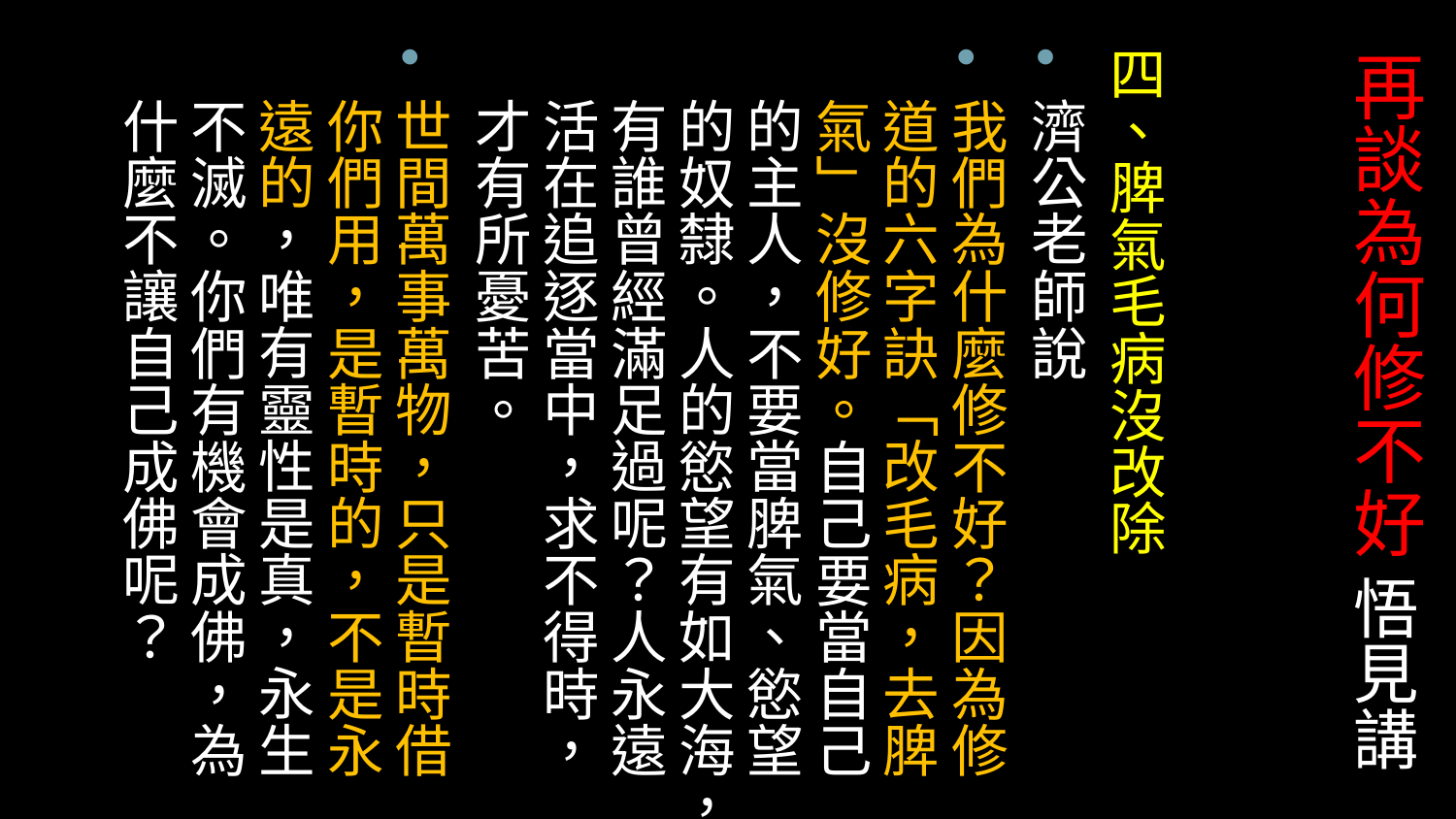

四、脾氣毛病沒改除
濟公老師說
我們為什麼修不好？因為修道的六字訣「改毛病，去脾氣」沒修好。自己要當自己的主人，不要當脾氣、慾望的奴隸。人的慾望有如大海，有誰曾經滿足過呢？人永遠活在追逐當中，求不得時，才有所憂苦。
世間萬事萬物，只是暫時借你們用，是暫時的，不是永遠的，唯有靈性是真，永生不滅。你們有機會成佛，為什麼不讓自己成佛呢？

# 再談為何修不好 悟見講